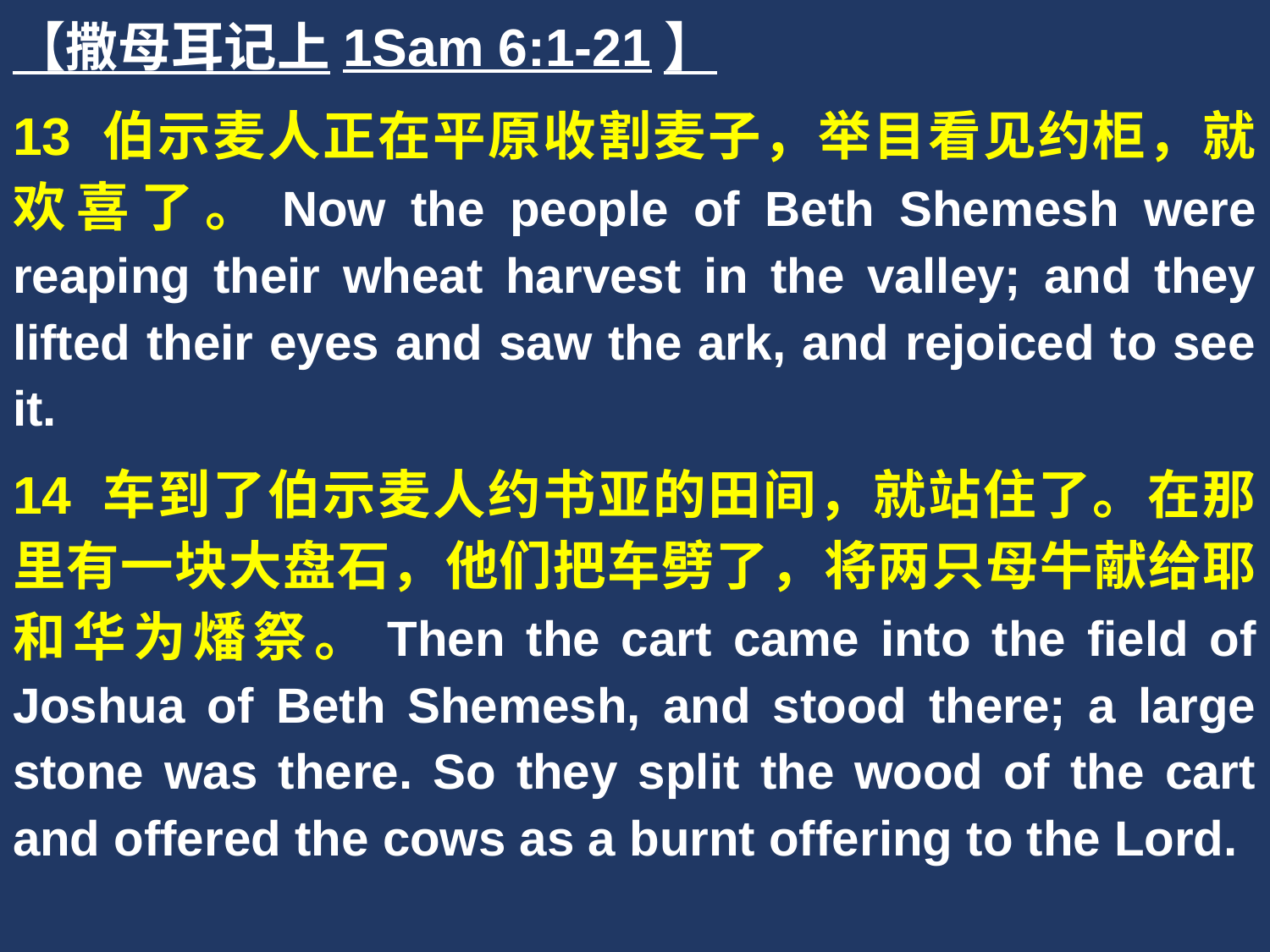

【撒母耳记上1Sam 6:1-21】
13 伯示麦人正在平原收割麦子，举目看见约柜，就欢喜了。Now the people of Beth Shemesh were reaping their wheat harvest in the valley; and they lifted their eyes and saw the ark, and rejoiced to see it.
14 车到了伯示麦人约书亚的田间，就站住了。在那里有一块大盘石，他们把车劈了，将两只母牛献给耶和华为燔祭。Then the cart came into the field of Joshua of Beth Shemesh, and stood there; a large stone was there. So they split the wood of the cart and offered the cows as a burnt offering to the Lord.